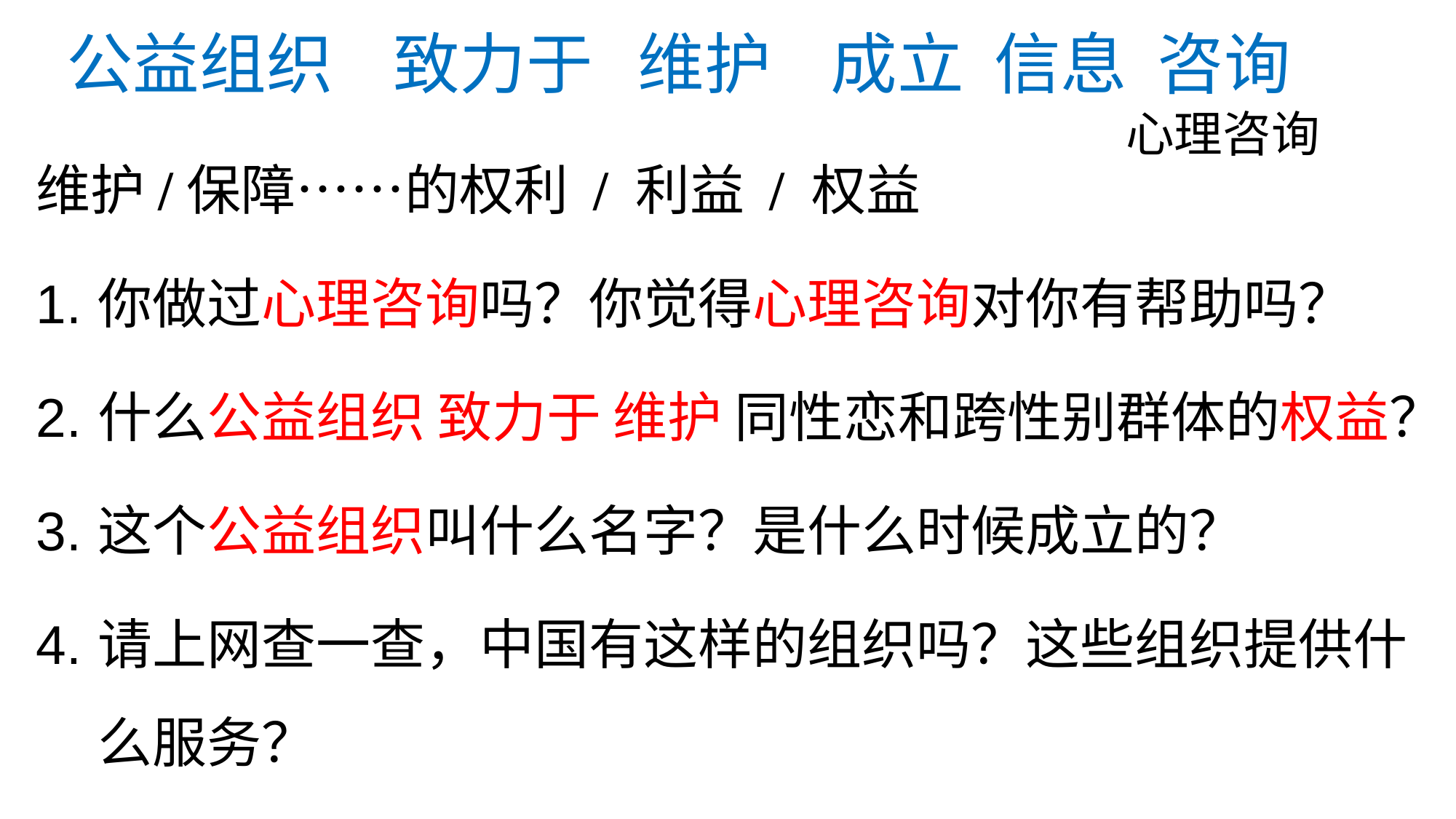

# 公益组织    致力于   维护    成立  信息  咨询
心理咨询

维护/保障……的权利 / 利益 / 权益
你做过心理咨询吗？你觉得心理咨询对你有帮助吗？
什么公益组织 致力于 维护 同性恋和跨性别群体的权益？
这个公益组织叫什么名字？是什么时候成立的？
请上网查一查，中国有这样的组织吗？这些组织提供什么服务？